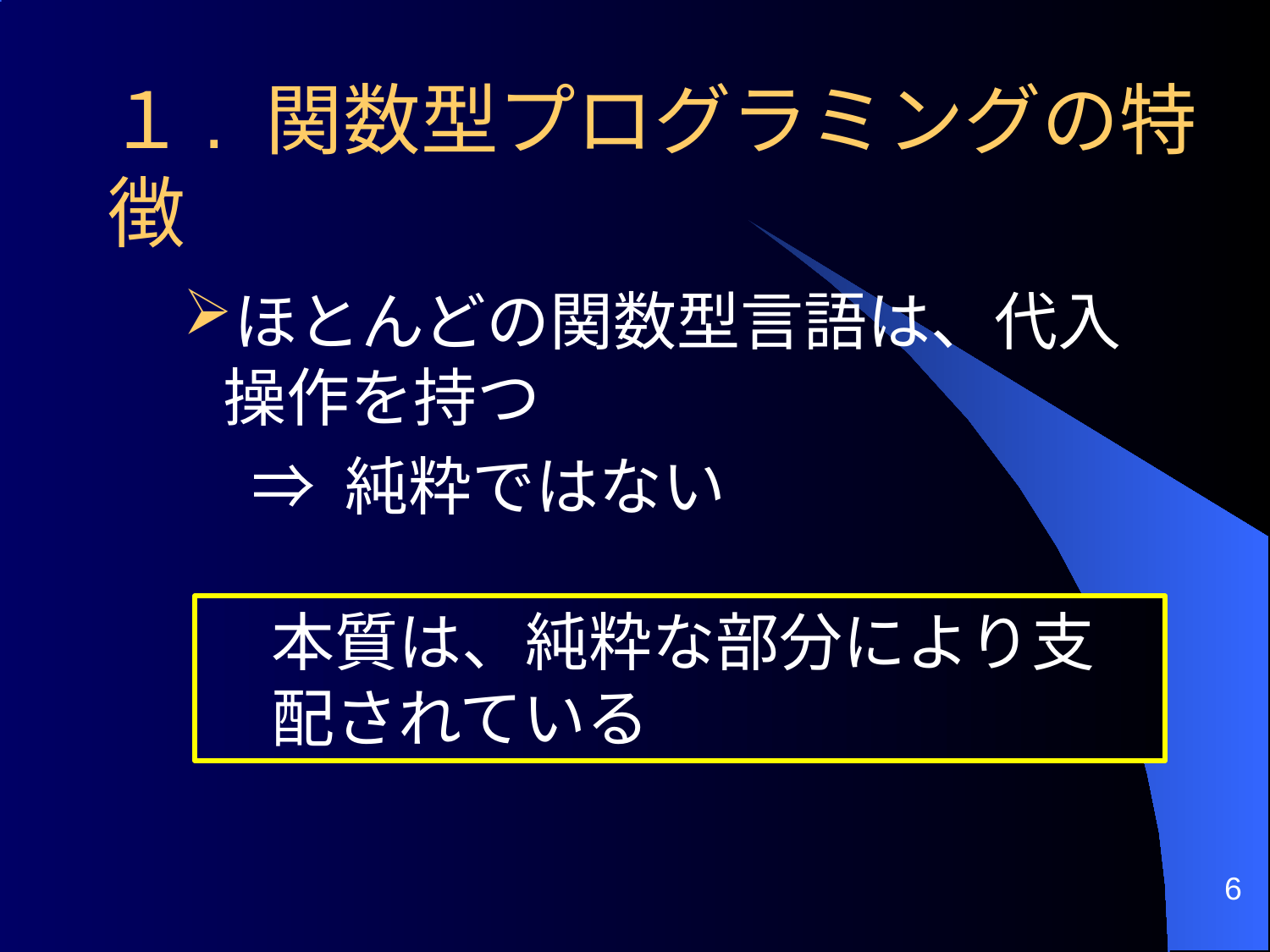

１. 関数型プログラミングの特徴
ほとんどの関数型言語は、代入操作を持つ
	  ⇒ 純粋ではない
本質は、純粋な部分により支配されている
6